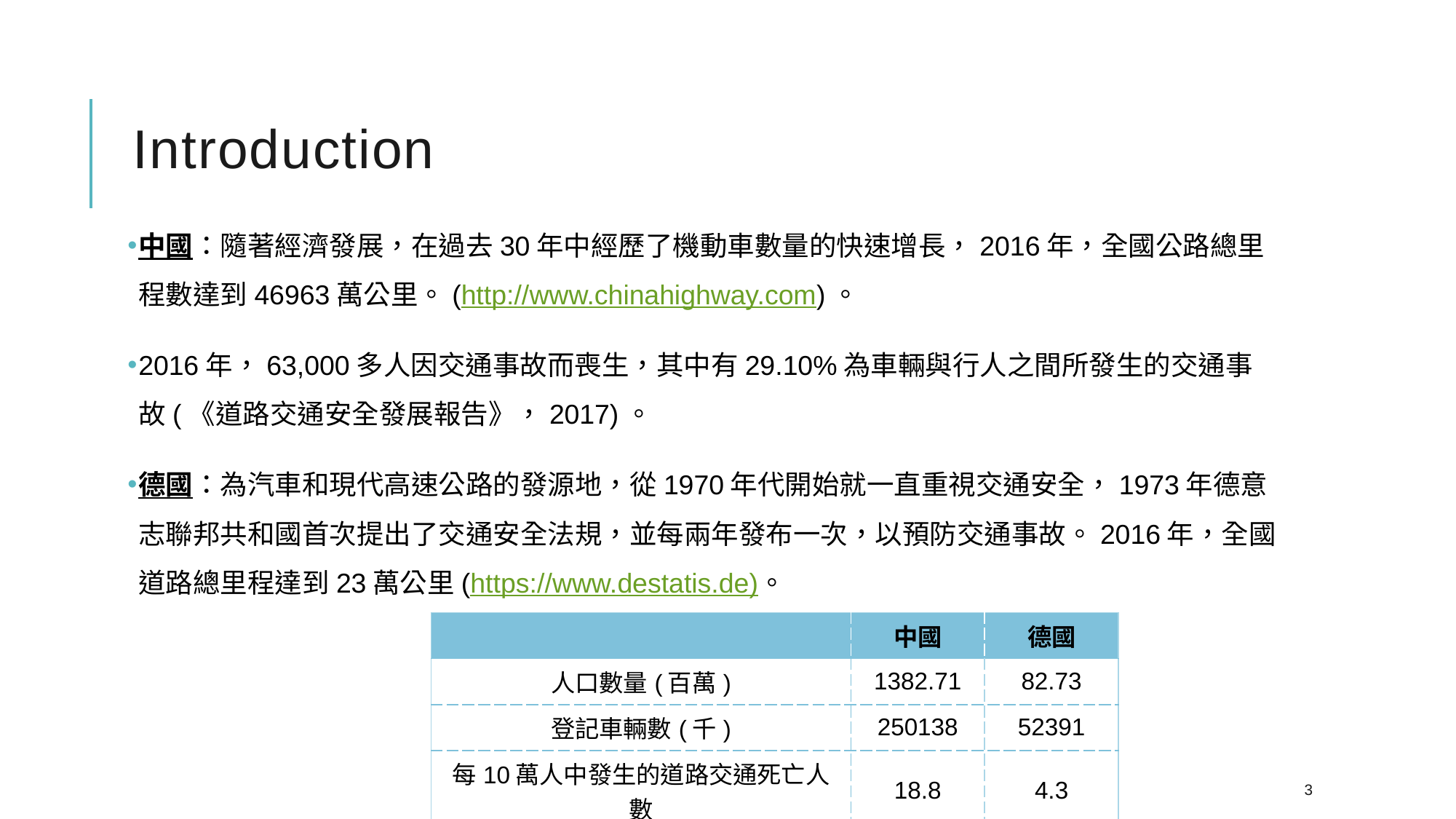

# Introduction
中國：隨著經濟發展，在過去30年中經歷了機動車數量的快速增長，2016年，全國公路總里程數達到46963萬公里。(http://www.chinahighway.com)。
2016年，63,000多人因交通事故而喪生，其中有29.10%為車輛與行人之間所發生的交通事故(《道路交通安全發展報告》，2017)。
德國：為汽車和現代高速公路的發源地，從1970年代開始就一直重視交通安全，1973年德意志聯邦共和國首次提出了交通安全法規，並每兩年發布一次，以預防交通事故。2016年，全國道路總里程達到23萬公里(https://www.destatis.de)。
|  | 中國 | 德國 |
| --- | --- | --- |
| 人口數量(百萬) | 1382.71 | 82.73 |
| 登記車輛數(千) | 250138 | 52391 |
| 每10萬人中發生的道路交通死亡人數 | 18.8 | 4.3 |
3